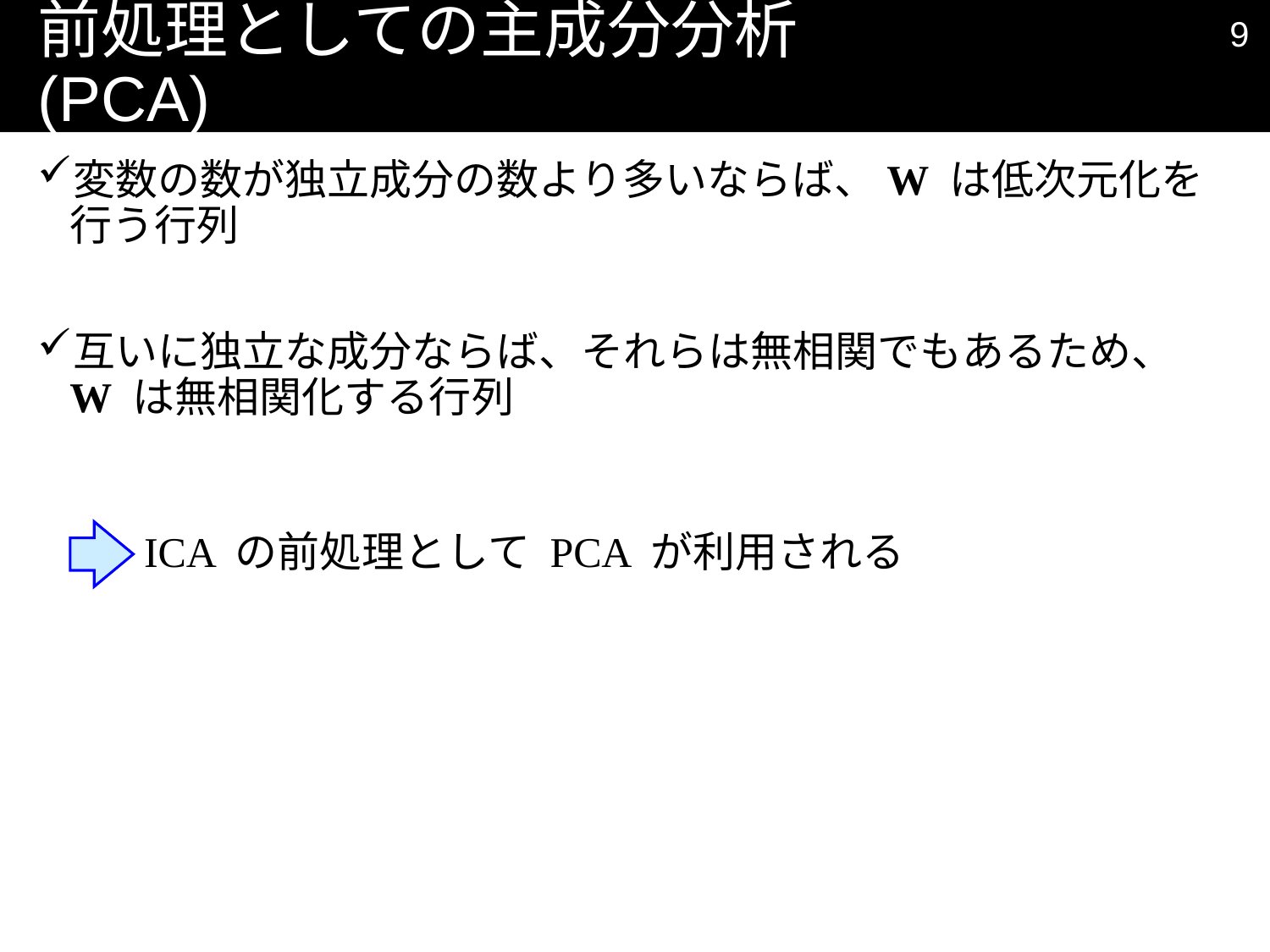

9
# 前処理としての主成分分析 (PCA)
変数の数が独立成分の数より多いならば、W は低次元化を行う行列

互いに独立な成分ならば、それらは無相関でもあるため、
W は無相関化する行列

ICA の前処理として PCA が利用される